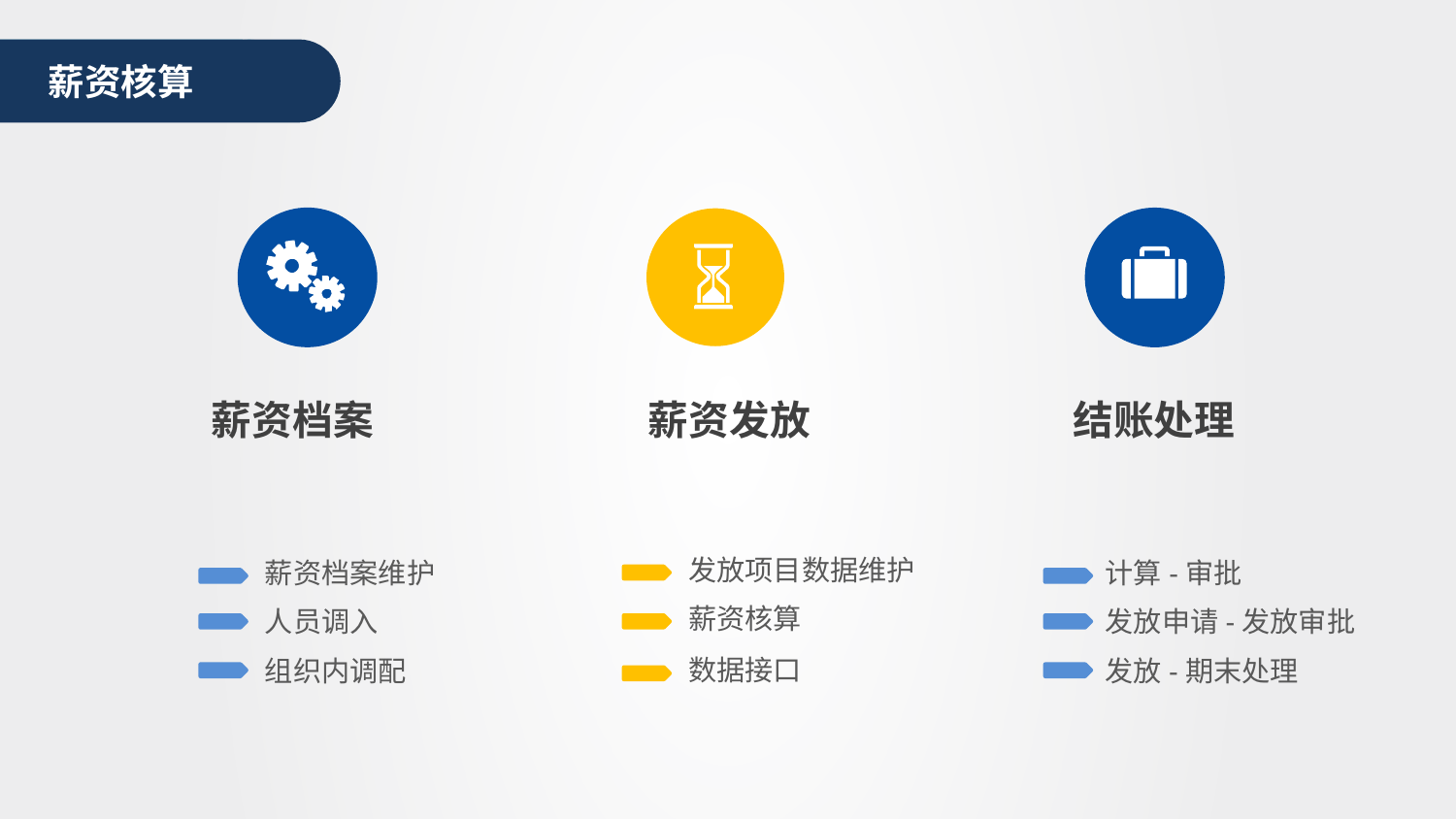

薪资核算

薪资档案
薪资发放
结账处理
发放项目数据维护
薪资档案维护
计算-审批

薪资核算
人员调入
发放申请-发放审批

数据接口
组织内调配
发放-期末处理